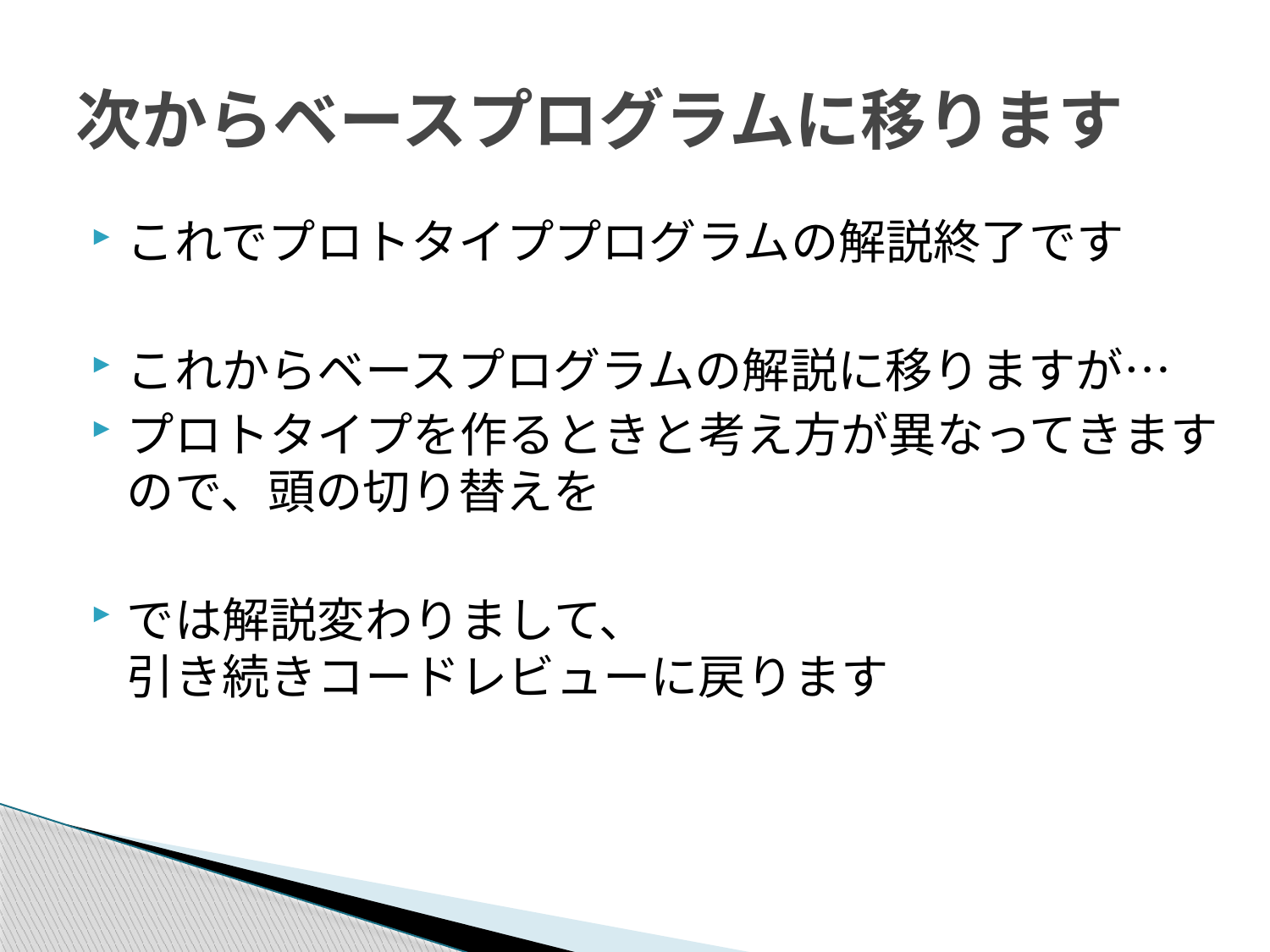

# 次からベースプログラムに移ります
これでプロトタイププログラムの解説終了です

これからベースプログラムの解説に移りますが…
プロトタイプを作るときと考え方が異なってきますので、頭の切り替えを

では解説変わりまして、
引き続きコードレビューに戻ります